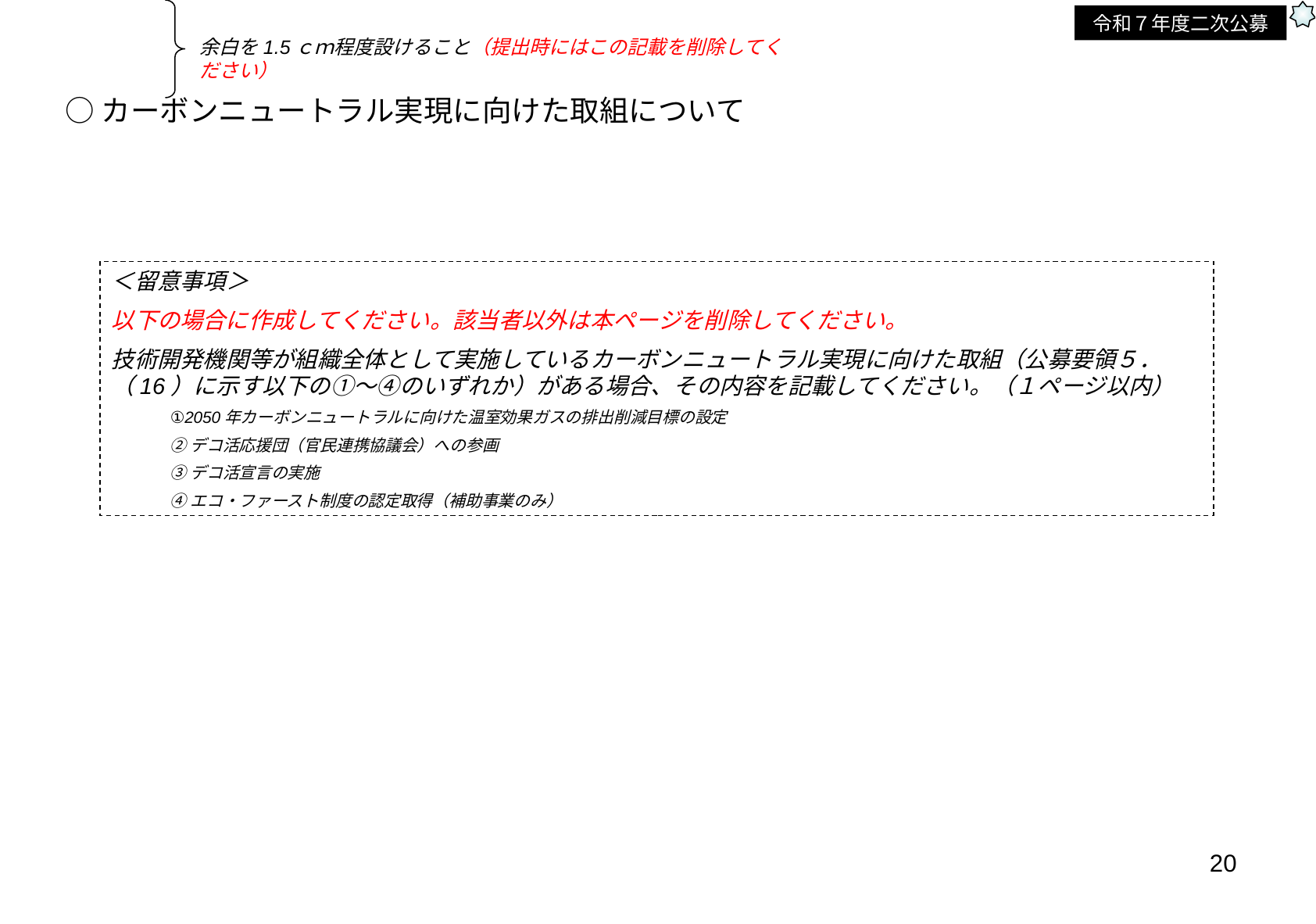

令和７年度二次公募
余白を1.5ｃｍ程度設けること（提出時にはこの記載を削除してください）
○カーボンニュートラル実現に向けた取組について
＜留意事項＞
以下の場合に作成してください。該当者以外は本ページを削除してください。
技術開発機関等が組織全体として実施しているカーボンニュートラル実現に向けた取組（公募要領５．（16）に示す以下の①～④のいずれか）がある場合、その内容を記載してください。（１ページ以内）
①2050年カーボンニュートラルに向けた温室効果ガスの排出削減目標の設定
②デコ活応援団（官民連携協議会）への参画
③デコ活宣言の実施
④エコ・ファースト制度の認定取得（補助事業のみ）
20